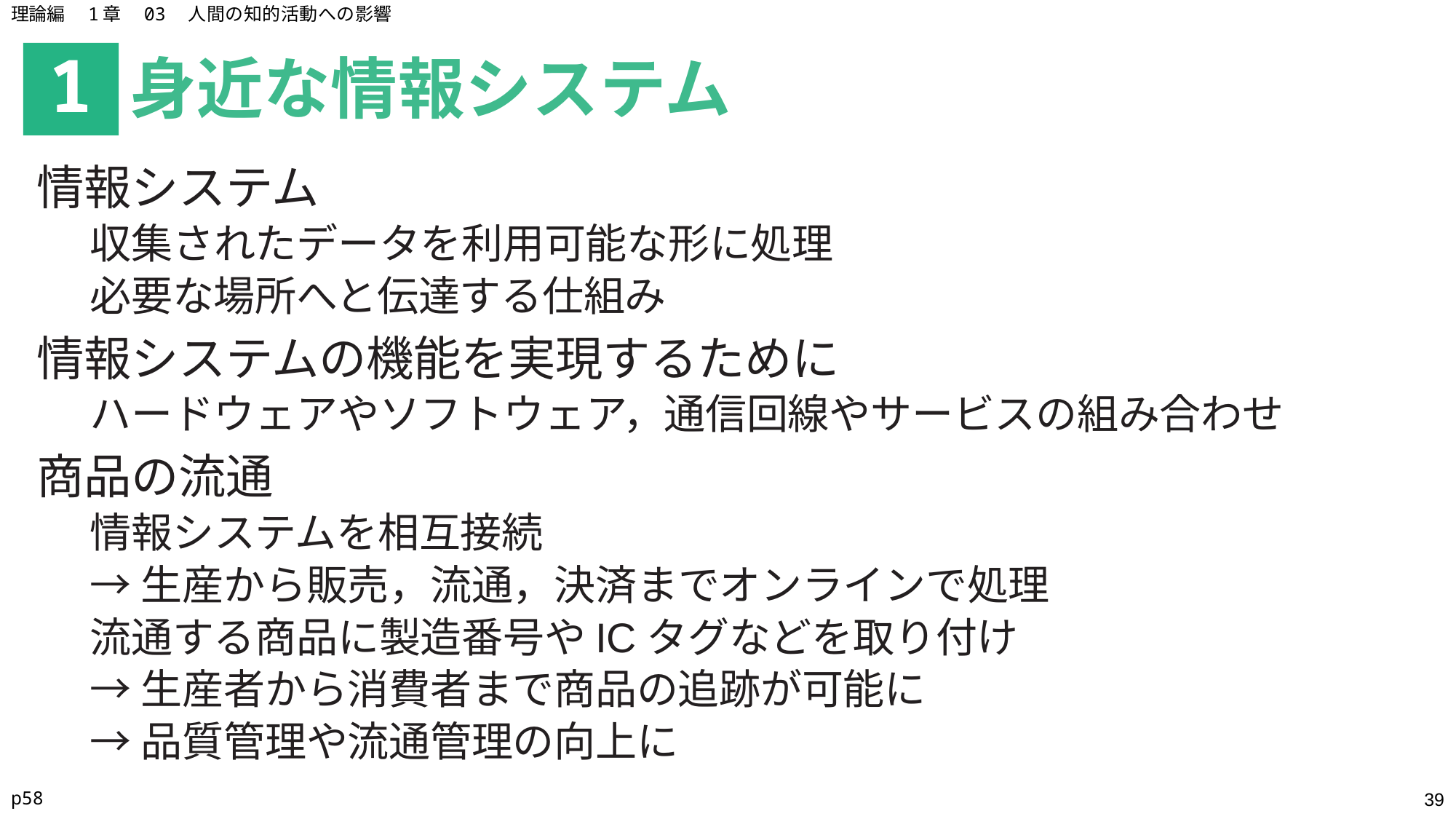

理論編　1章　03　人間の知的活動への影響
身近な情報システム
1
情報システム
収集されたデータを利用可能な形に処理
必要な場所へと伝達する仕組み
情報システムの機能を実現するために
ハードウェアやソフトウェア，通信回線やサービスの組み合わせ
商品の流通
情報システムを相互接続
→生産から販売，流通，決済までオンラインで処理
流通する商品に製造番号やICタグなどを取り付け
→生産者から消費者まで商品の追跡が可能に
→品質管理や流通管理の向上に
p58
39